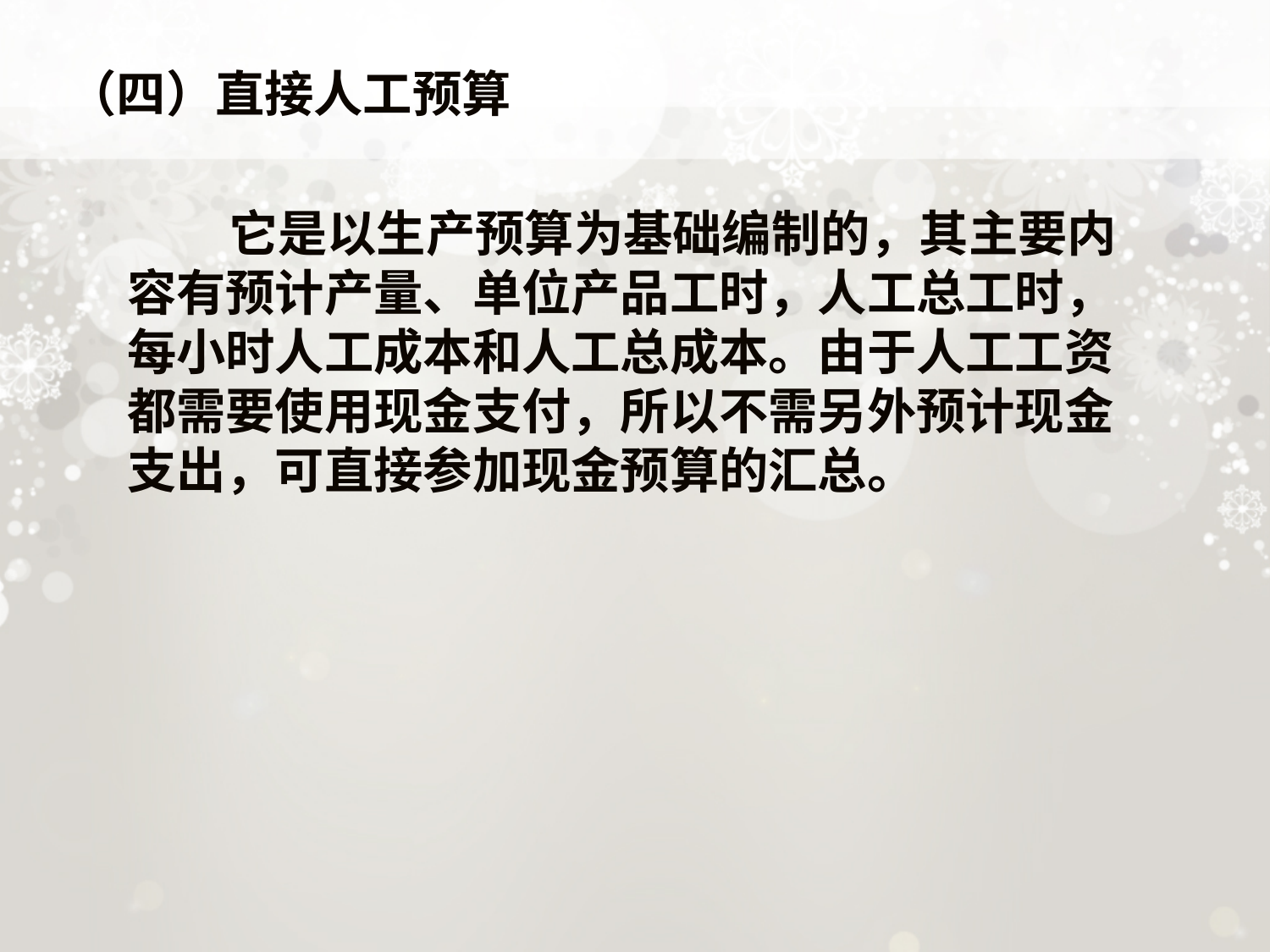

（四）直接人工预算
        它是以生产预算为基础编制的，其主要内容有预计产量、单位产品工时，人工总工时，每小时人工成本和人工总成本。由于人工工资都需要使用现金支付，所以不需另外预计现金支出，可直接参加现金预算的汇总。